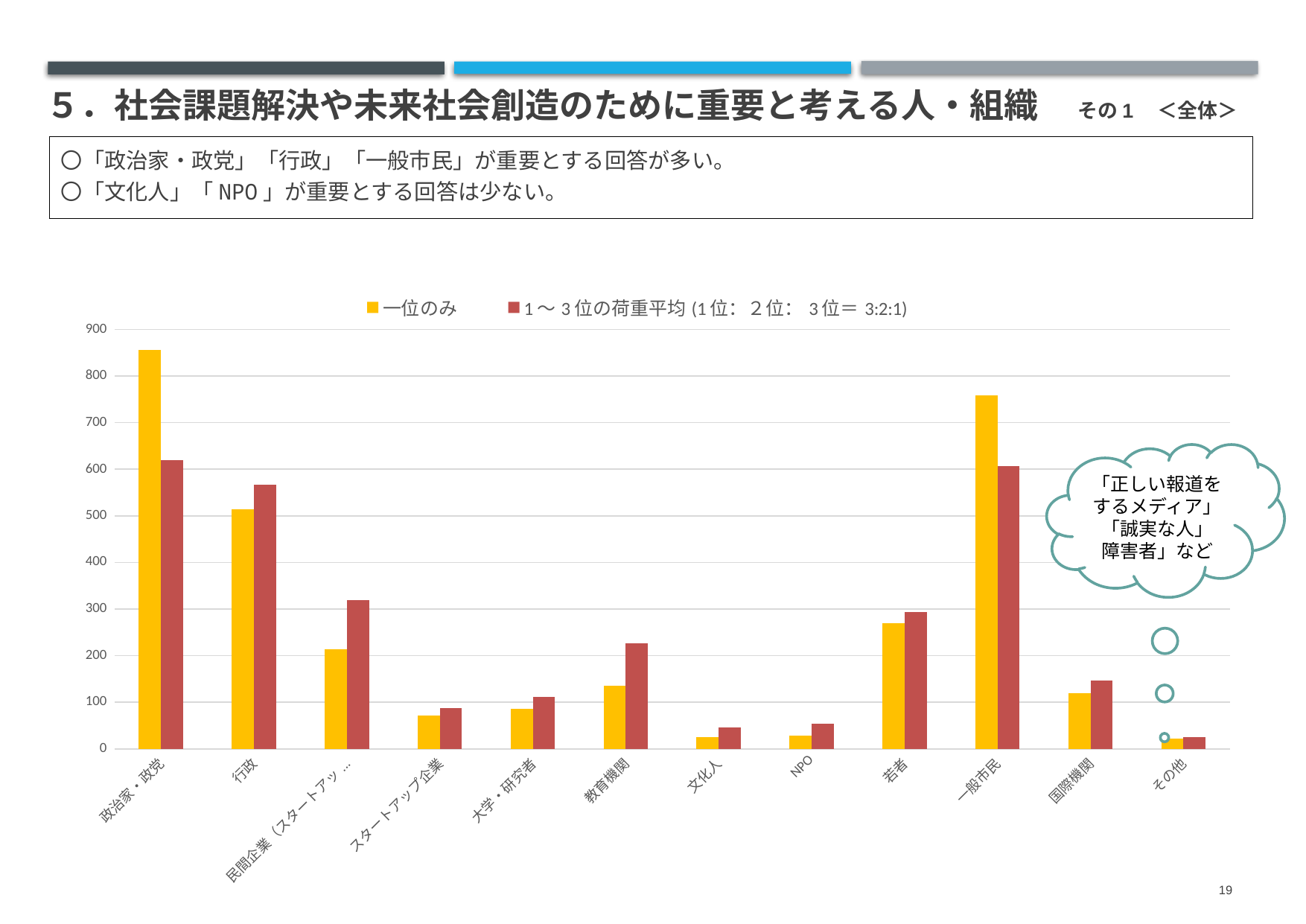

# ５．社会課題解決や未来社会創造のために重要と考える人・組織　　その1　＜全体＞
〇「政治家・政党」「行政」「一般市民」が重要とする回答が多い。
〇「文化人」「NPO」が重要とする回答は少ない。

### Chart

| Category |  |  |
|---|---|---|
| 政治家・政党 | 856.0 | 619.4999999999999 |
| 行政 | 514.0 | 567.1666666666666 |
| 民間企業（スタートアップ除く） | 213.0 | 319.0 |
| スタートアップ企業 | 72.0 | 87.83333333333331 |
| 大学・研究者 | 86.0 | 110.83333333333333 |
| 教育機関 | 136.0 | 226.5 |
| 文化人 | 25.0 | 46.49999999999999 |
| NPO | 29.0 | 53.166666666666664 |
| 若者 | 270.0 | 292.8333333333333 |
| 一般市民 | 758.0 | 606.1666666666666 |
| 国際機関 | 120.0 | 146.66666666666666 |
| その他 | 22.0 | 24.833333333333332 |
「正しい報道をするメディア」
「誠実な人」
障害者」など
19